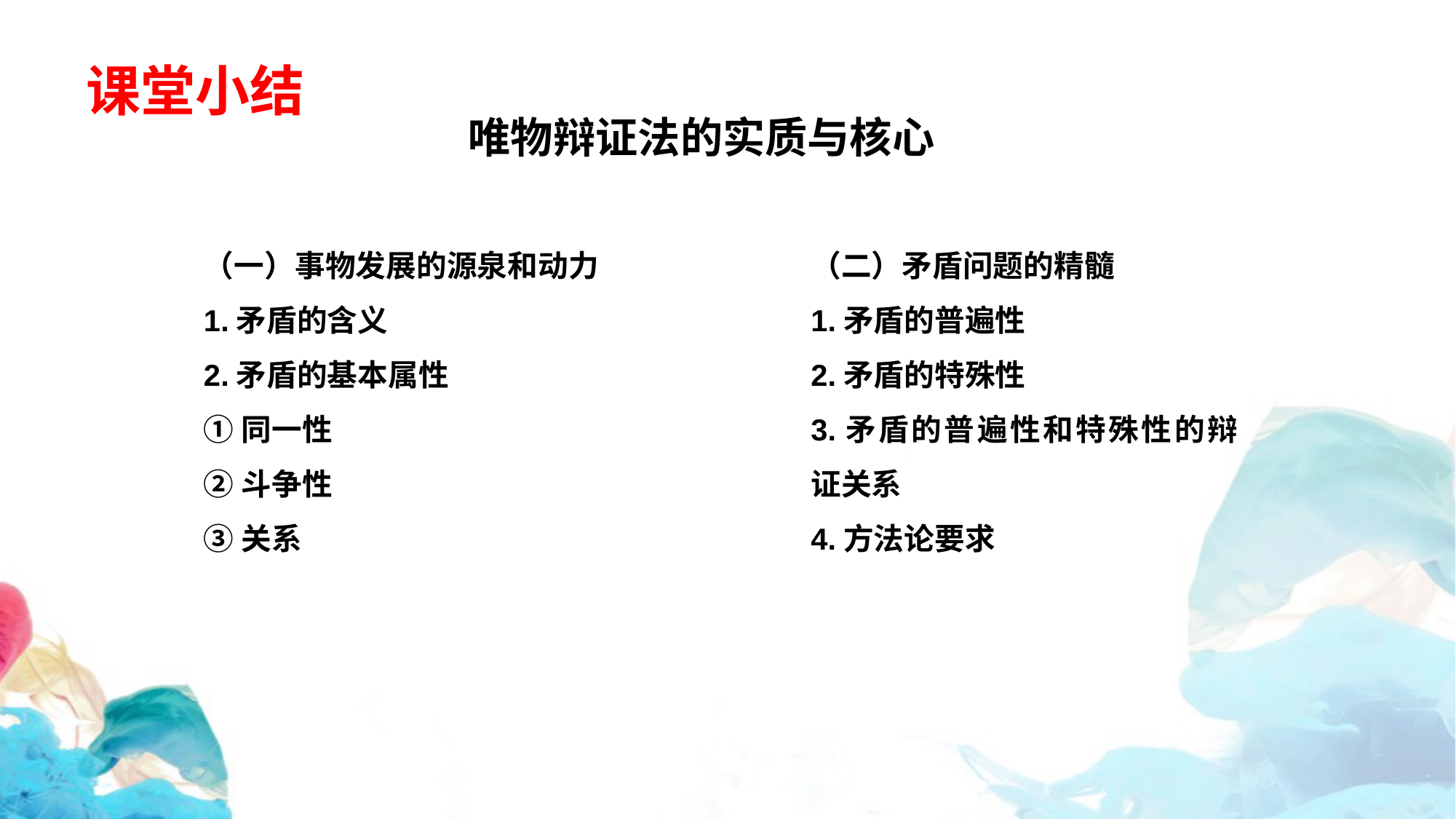

课堂小结
唯物辩证法的实质与核心
（一）事物发展的源泉和动力
1.矛盾的含义
2.矛盾的基本属性
①同一性
②斗争性
③关系

（二）矛盾问题的精髓
1.矛盾的普遍性
2.矛盾的特殊性
3.矛盾的普遍性和特殊性的辩证关系
4.方法论要求